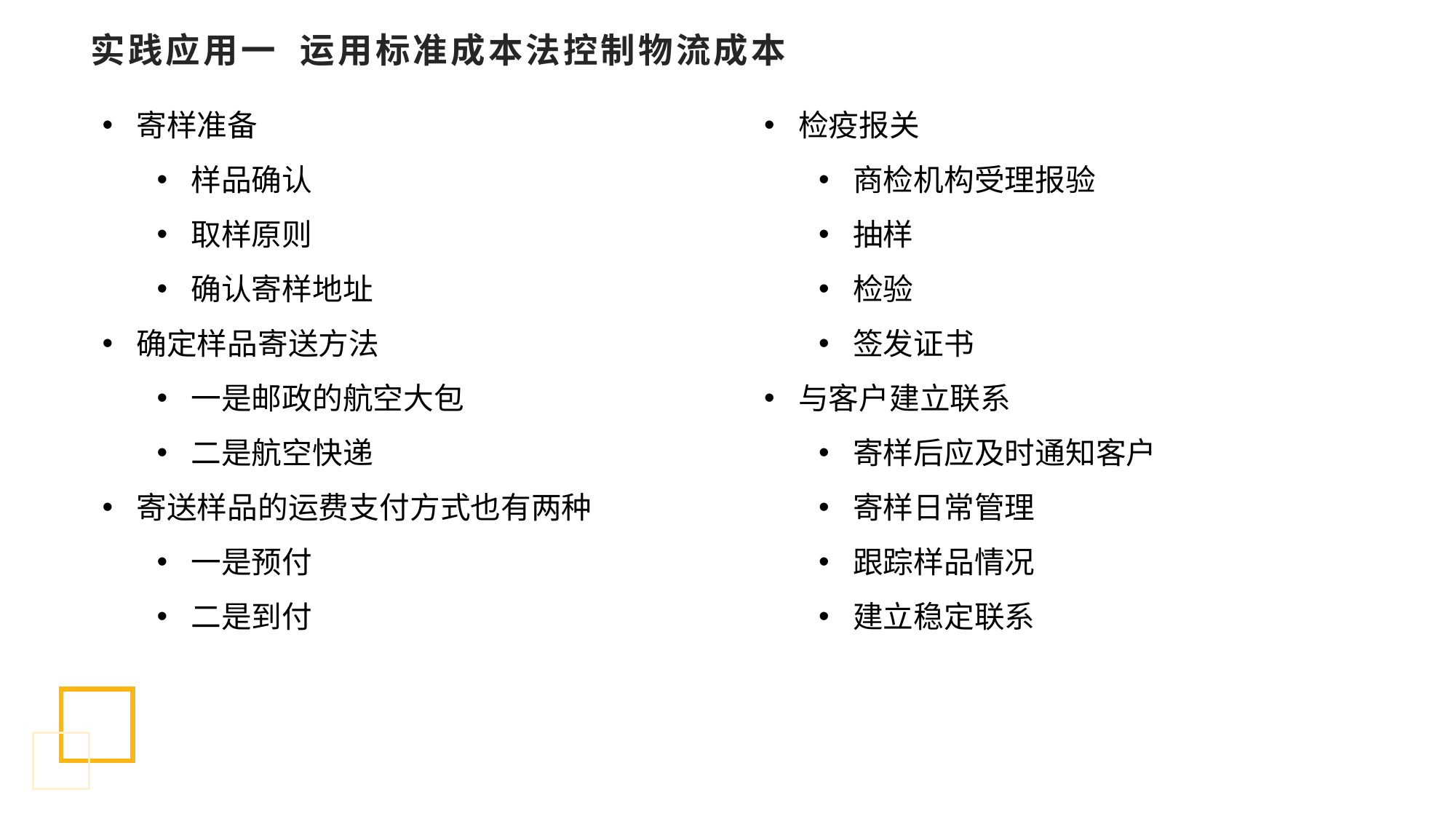

# 实践应用一  运用标准成本法控制物流成本
寄样准备
样品确认
取样原则
确认寄样地址
确定样品寄送方法
一是邮政的航空大包
二是航空快递
寄送样品的运费支付方式也有两种
一是预付
二是到付

检疫报关
商检机构受理报验
抽样
检验
签发证书
与客户建立联系
寄样后应及时通知客户
寄样日常管理
跟踪样品情况
建立稳定联系